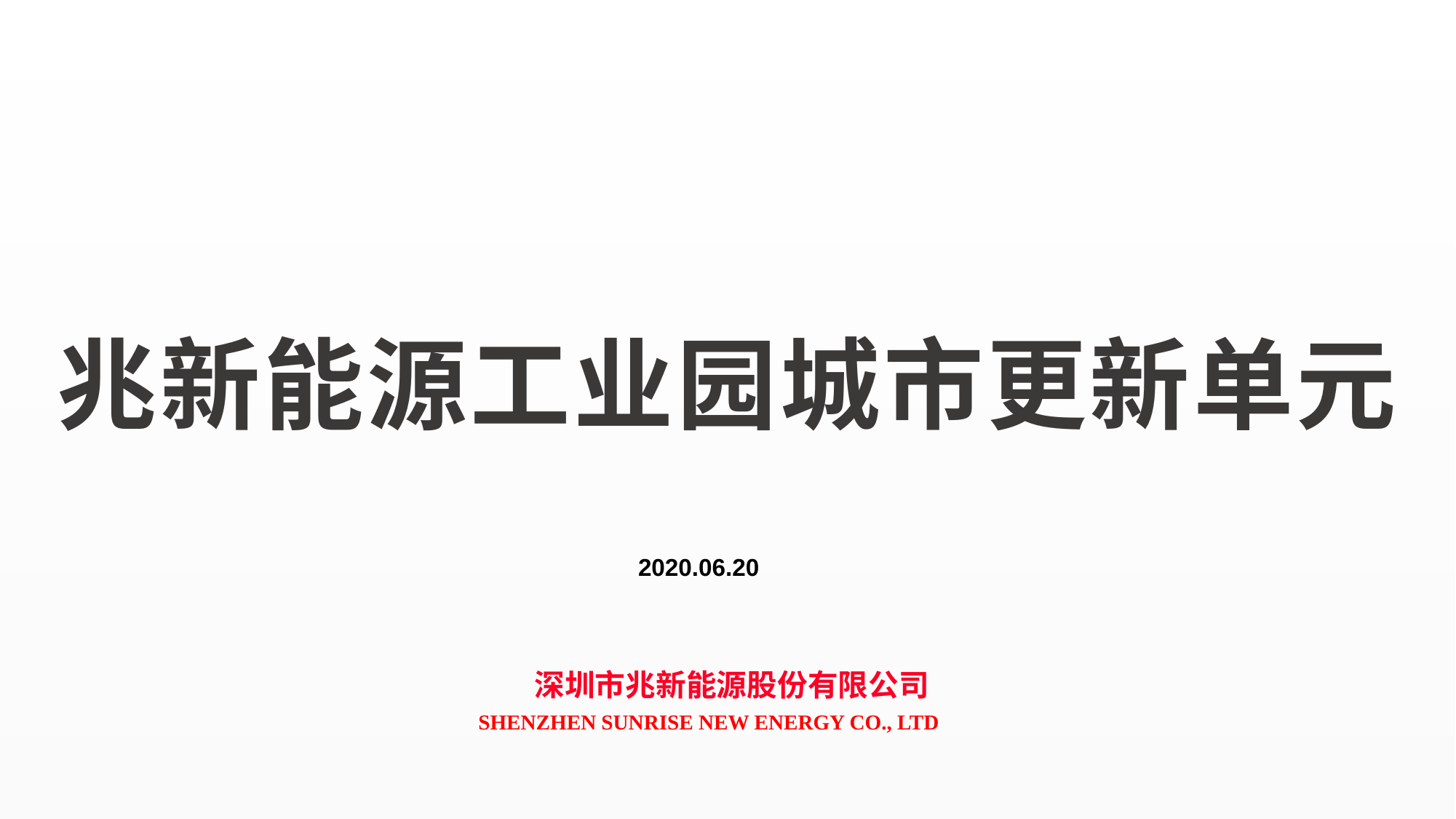

兆新能源工业园城市更新单元

2020.06.20
深圳市兆新能源股份有限公司
SHENZHEN SUNRISE NEW ENERGY CO., LTD